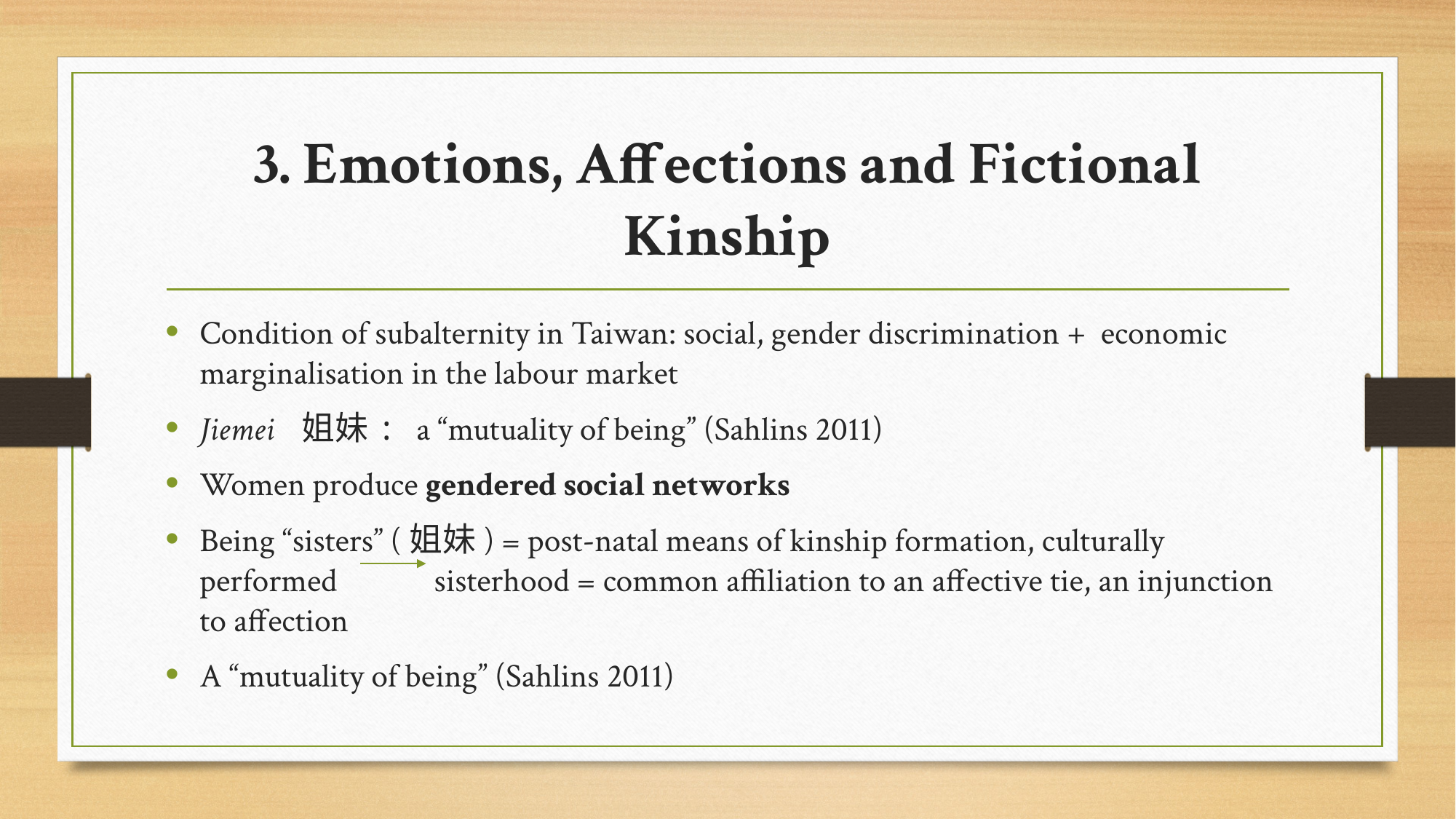

# 3. Emotions, Affections and Fictional Kinship
Condition of subalternity in Taiwan: social, gender discrimination +  economic marginalisation in the labour market
Jiemei 姐妹: a “mutuality of being” (Sahlins 2011)
Women produce gendered social networks
Being “sisters” (姐妹) = post-natal means of kinship formation, culturally performed             sisterhood = common affiliation to an affective tie, an injunction to affection
A “mutuality of being” (Sahlins 2011)